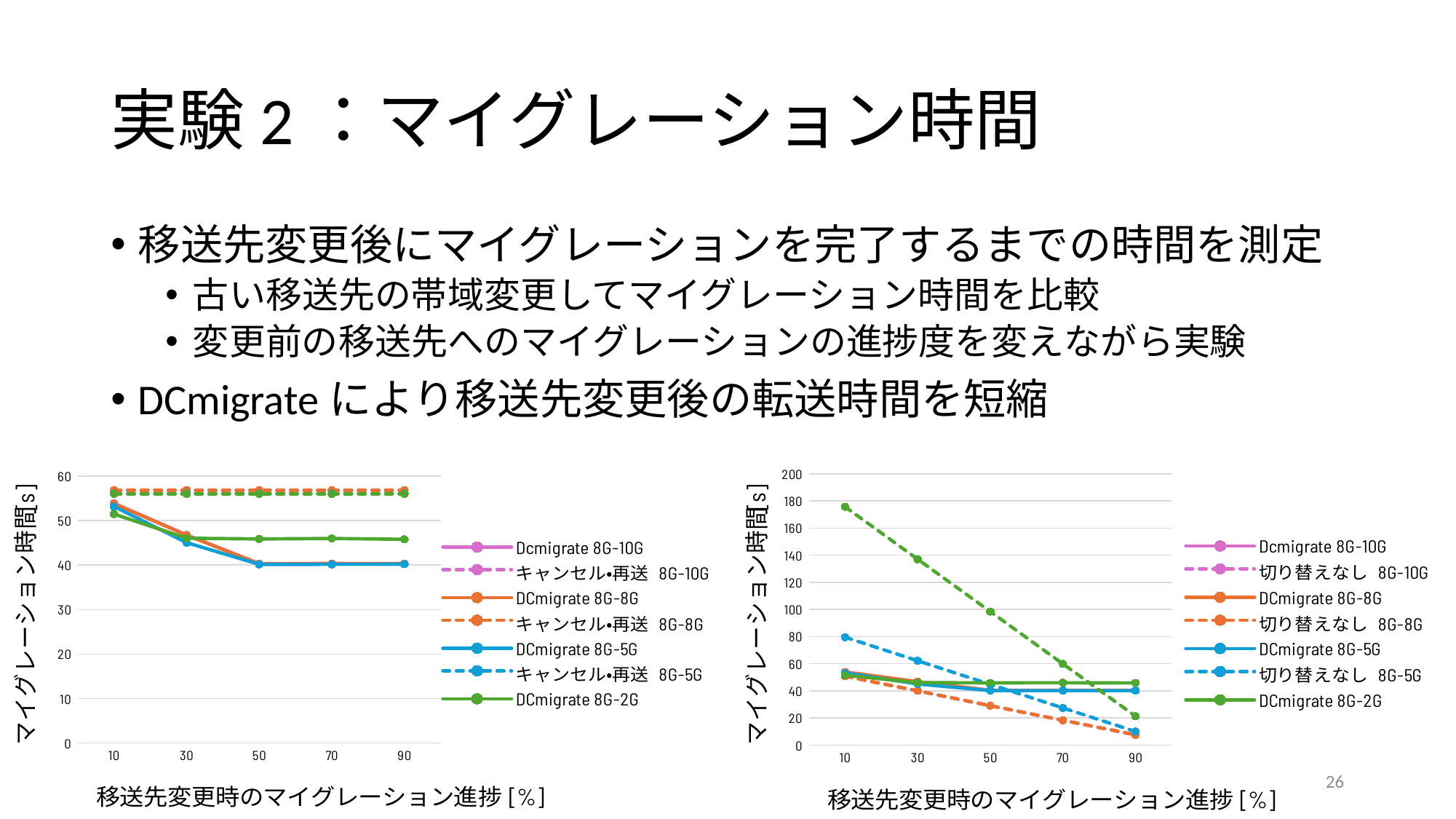

# 実験2：マイグレーション時間
移送先変更後にマイグレーションを完了するまでの時間を測定
古い移送先の帯域変更してマイグレーション時間を比較
変更前の移送先へのマイグレーションの進捗度を変えながら実験
DCmigrateにより移送先変更後の転送時間を短縮

### Chart

| Category |  |  |  |  |  |  |  |  |
|---|---|---|---|---|---|---|---|---|
| 10 | 53.885799999999996 | 50.811800000000005 | 53.79780000000001 | 50.811800000000005 | 53.1548 | 79.54300000000002 | 51.4692 | 175.68766666666667 |
| 30 | 46.7592 | 39.9674 | 46.7286 | 39.9674 | 45.0438 | 62.15606666666666 | 46.037800000000004 | 137.0078 |
| 50 | 40.3242 | 29.0514 | 40.2956 | 29.0514 | 40.1524 | 44.77106666666666 | 45.873799999999996 | 98.45226666666666 |
| 70 | 40.3458 | 18.276000000000003 | 40.318799999999996 | 18.276000000000003 | 40.1596 | 27.371333333333336 | 45.9682 | 59.87553333333334 |
| 90 | 40.302 | 7.506600000000001 | 40.3306 | 7.506600000000001 | 40.1922 | 9.985333333333333 | 45.7864 | 21.32566666666667 |

### Chart

| Category |  |  |  |  |  |  |  |  |
|---|---|---|---|---|---|---|---|---|
| 10 | 53.885799999999996 | 56.77493333333334 | 53.79780000000001 | 56.83406666666666 | 53.1548 | 56.08 | 51.4692 | 55.98273333333332 |
| 30 | 46.7592 | 56.77493333333334 | 46.7286 | 56.83406666666666 | 45.0438 | 56.08 | 46.037800000000004 | 55.98273333333332 |
| 50 | 40.3242 | 56.77493333333334 | 40.2956 | 56.83406666666666 | 40.1524 | 56.08 | 45.873799999999996 | 55.98273333333332 |
| 70 | 40.3458 | 56.77493333333334 | 40.318799999999996 | 56.83406666666666 | 40.1596 | 56.08 | 45.9682 | 55.98273333333332 |
| 90 | 40.302 | 56.77493333333334 | 40.3306 | 56.83406666666666 | 40.1922 | 56.08 | 45.7864 | 55.98273333333332 |
26